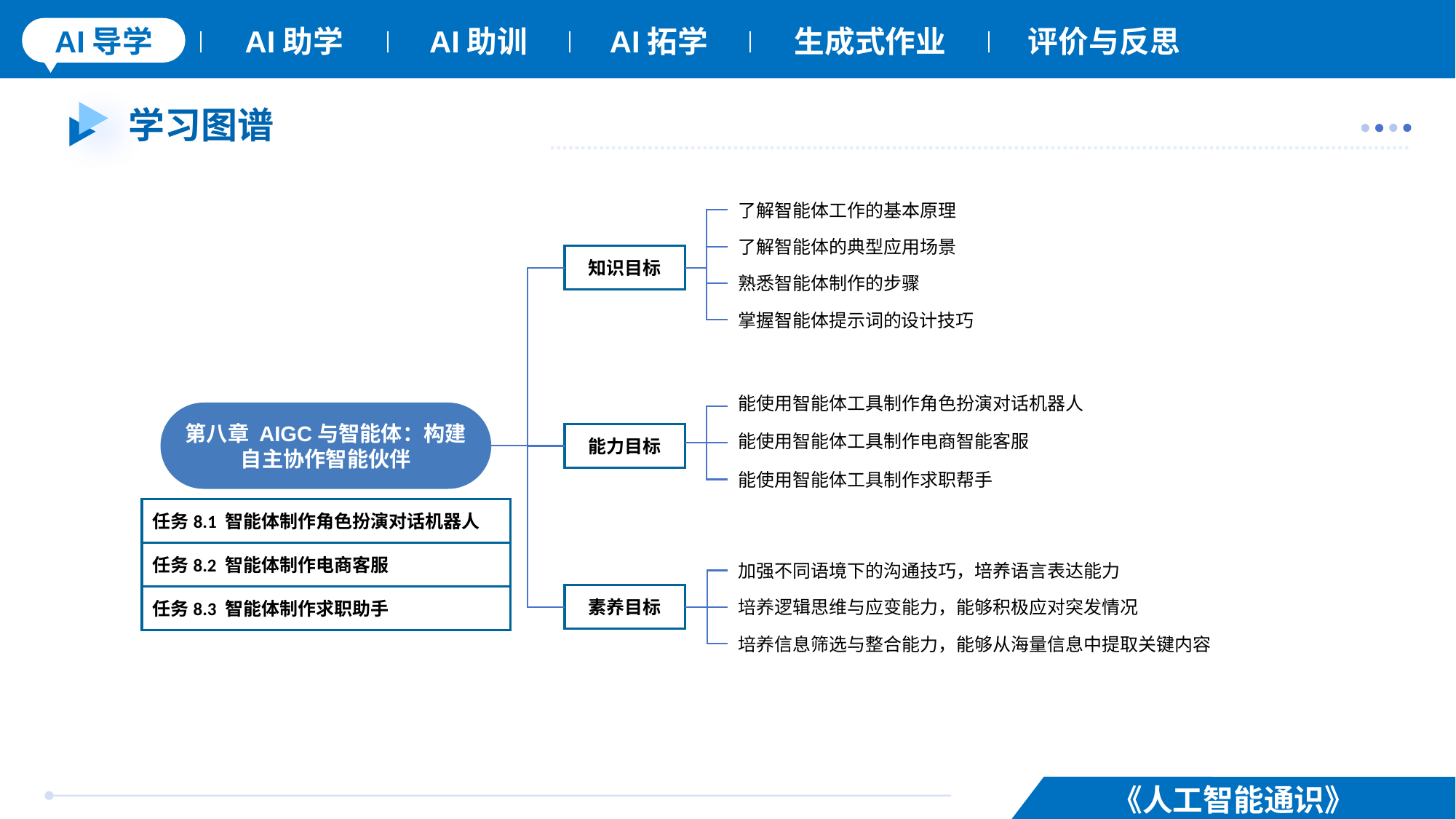

# 学习图谱
了解智能体工作的基本原理
了解智能体的典型应用场景
知识目标
熟悉智能体制作的步骤
掌握智能体提示词的设计技巧
能使用智能体工具制作角色扮演对话机器人
第八章 AIGC与智能体：构建自主协作智能伙伴
能力目标
能使用智能体工具制作电商智能客服
能使用智能体工具制作求职帮手
任务8.1 智能体制作角色扮演对话机器人
任务8.2 智能体制作电商客服
加强不同语境下的沟通技巧，培养语言表达能力
素养目标
任务8.3 智能体制作求职助手
培养逻辑思维与应变能力，能够积极应对突发情况
培养信息筛选与整合能力，能够从海量信息中提取关键内容